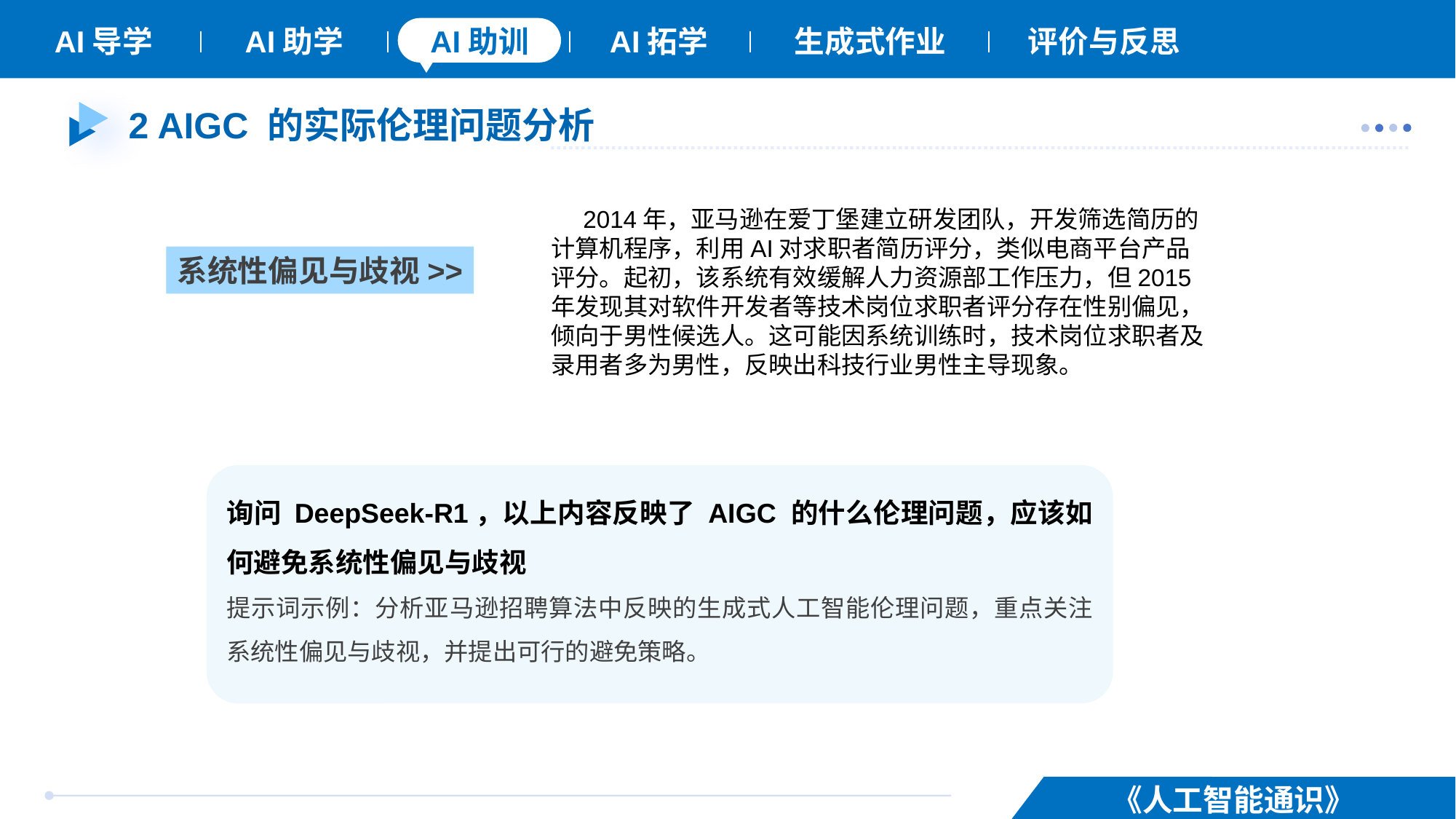

# 2 AIGC 的实际伦理问题分析
2014年，亚马逊在爱丁堡建立研发团队，开发筛选简历的计算机程序，利用AI对求职者简历评分，类似电商平台产品评分。起初，该系统有效缓解人力资源部工作压力，但2015年发现其对软件开发者等技术岗位求职者评分存在性别偏见，倾向于男性候选人。这可能因系统训练时，技术岗位求职者及录用者多为男性，反映出科技行业男性主导现象。
系统性偏见与歧视>>
询问 DeepSeek-R1，以上内容反映了 AIGC 的什么伦理问题，应该如何避免系统性偏见与歧视
提示词示例：分析亚马逊招聘算法中反映的生成式人工智能伦理问题，重点关注系统性偏见与歧视，并提出可行的避免策略。